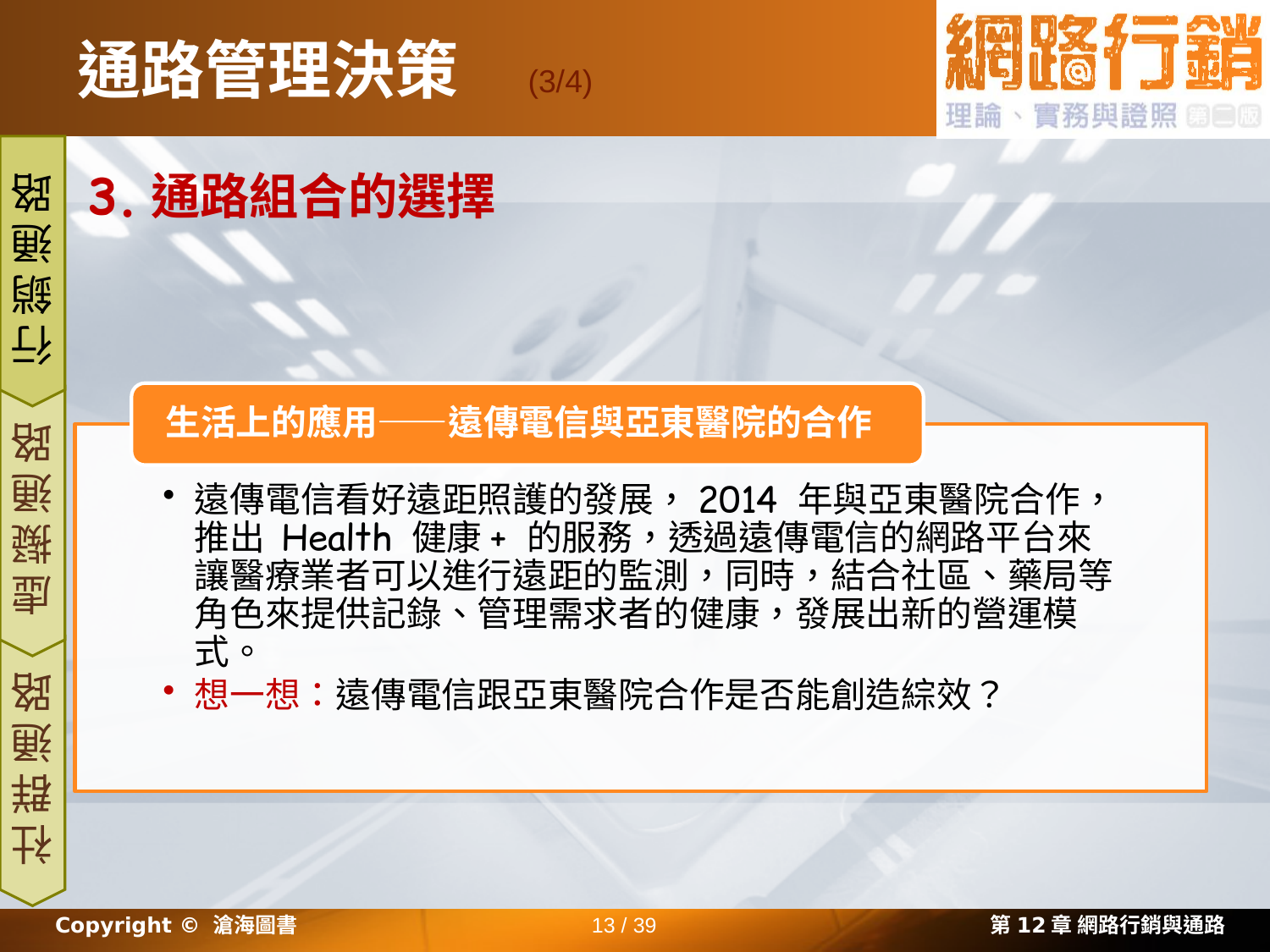

# 通路管理決策
(3/4)
3.通路組合的選擇
行銷通路
遠傳電信看好遠距照護的發展，2014 年與亞東醫院合作，推出 Health 健康+ 的服務，透過遠傳電信的網路平台來讓醫療業者可以進行遠距的監測，同時，結合社區、藥局等角色來提供記錄、管理需求者的健康，發展出新的營運模式。
想一想：遠傳電信跟亞東醫院合作是否能創造綜效？
生活上的應用——遠傳電信與亞東醫院的合作
虛擬通路
社群通路
Copyright © 滄海圖書
13 / 39
第12章 網路行銷與通路